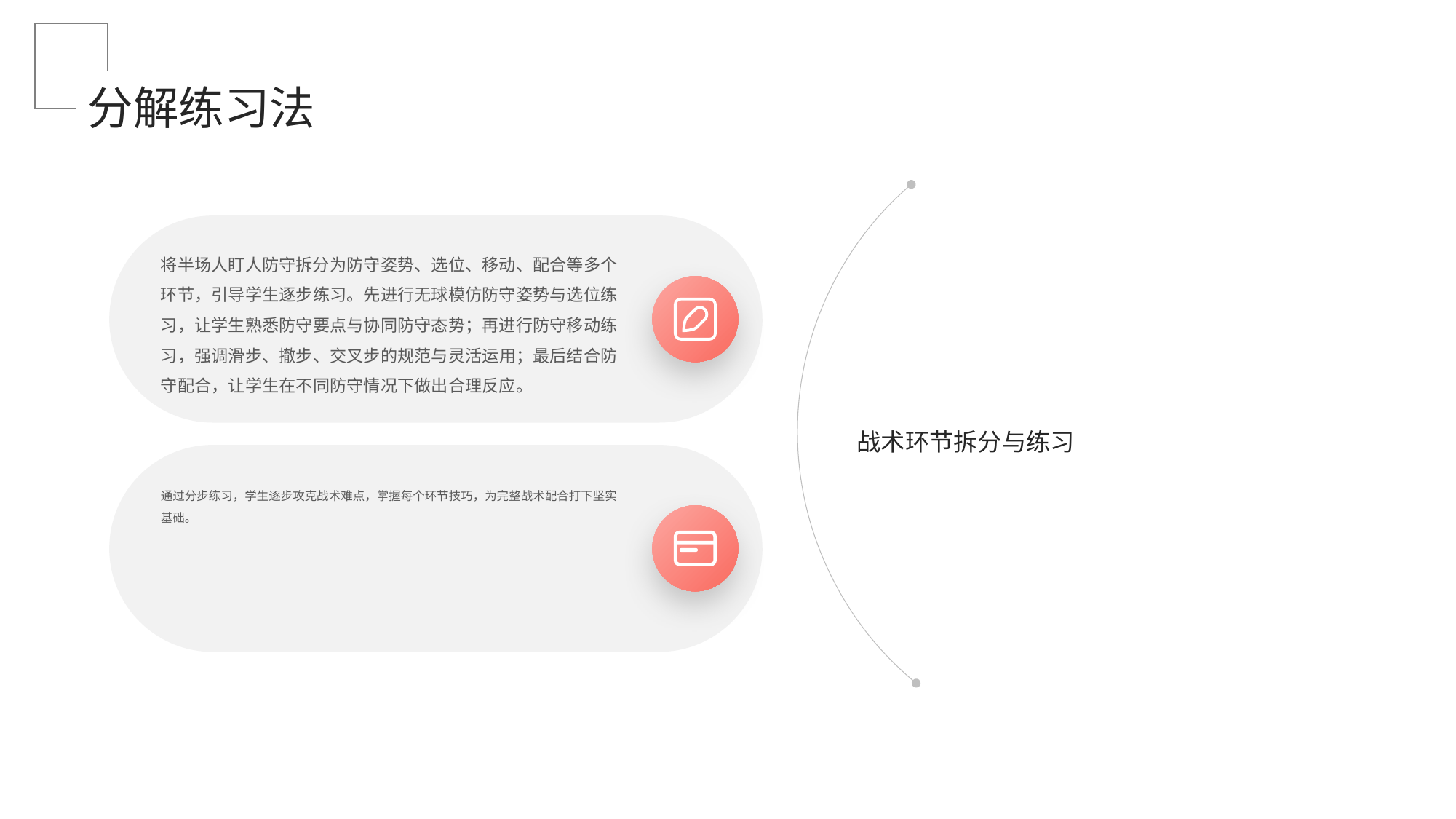

分解练习法

将半场人盯人防守拆分为防守姿势、选位、移动、配合等多个环节，引导学生逐步练习。先进行无球模仿防守姿势与选位练习，让学生熟悉防守要点与协同防守态势；再进行防守移动练习，强调滑步、撤步、交叉步的规范与灵活运用；最后结合防守配合，让学生在不同防守情况下做出合理反应。
战术环节拆分与练习

通过分步练习，学生逐步攻克战术难点，掌握每个环节技巧，为完整战术配合打下坚实基础。